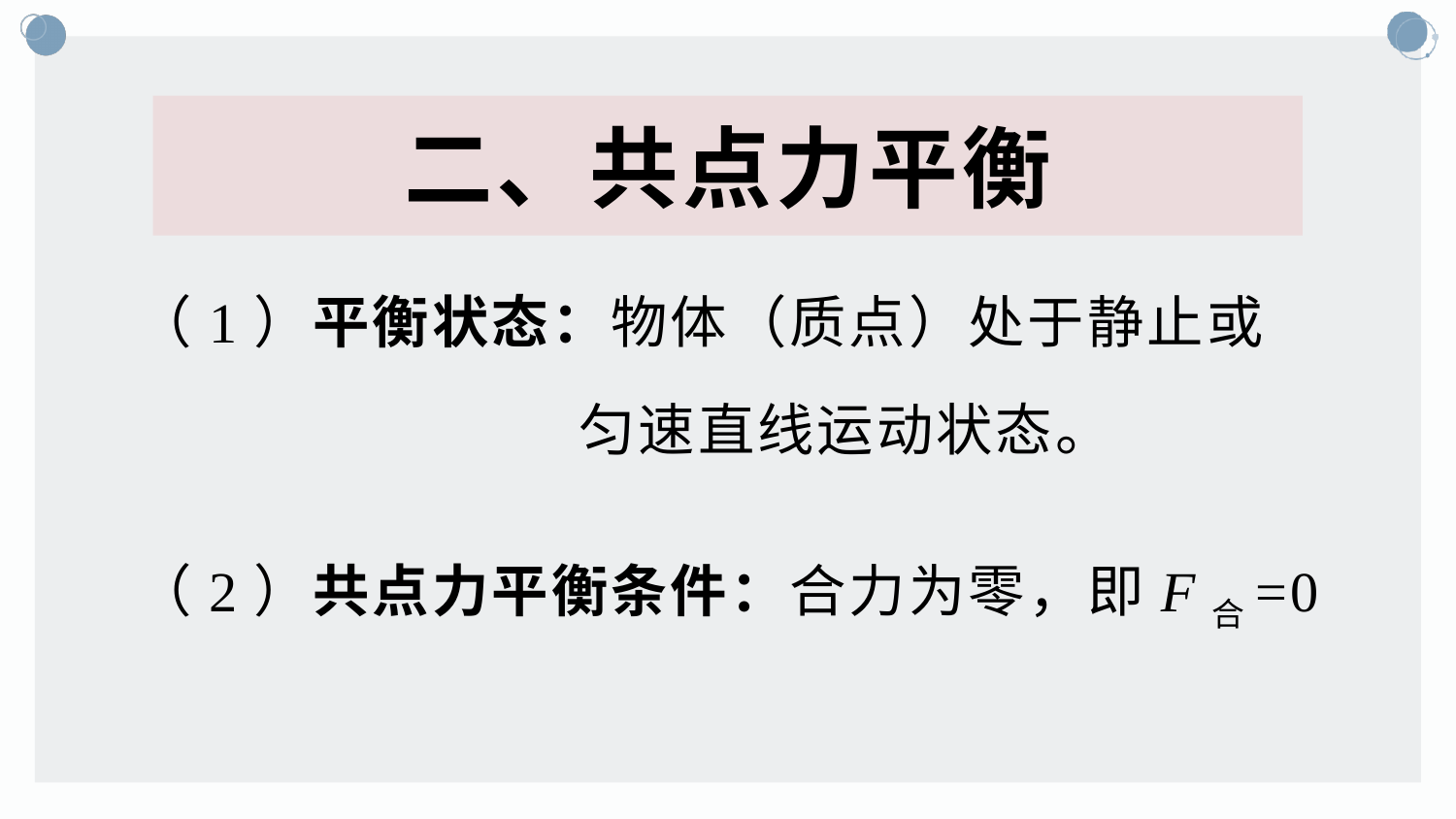

# 二、共点力平衡
（1）平衡状态：物体（质点）处于静止或
匀速直线运动状态。
（2）共点力平衡条件：合力为零，即F合=0